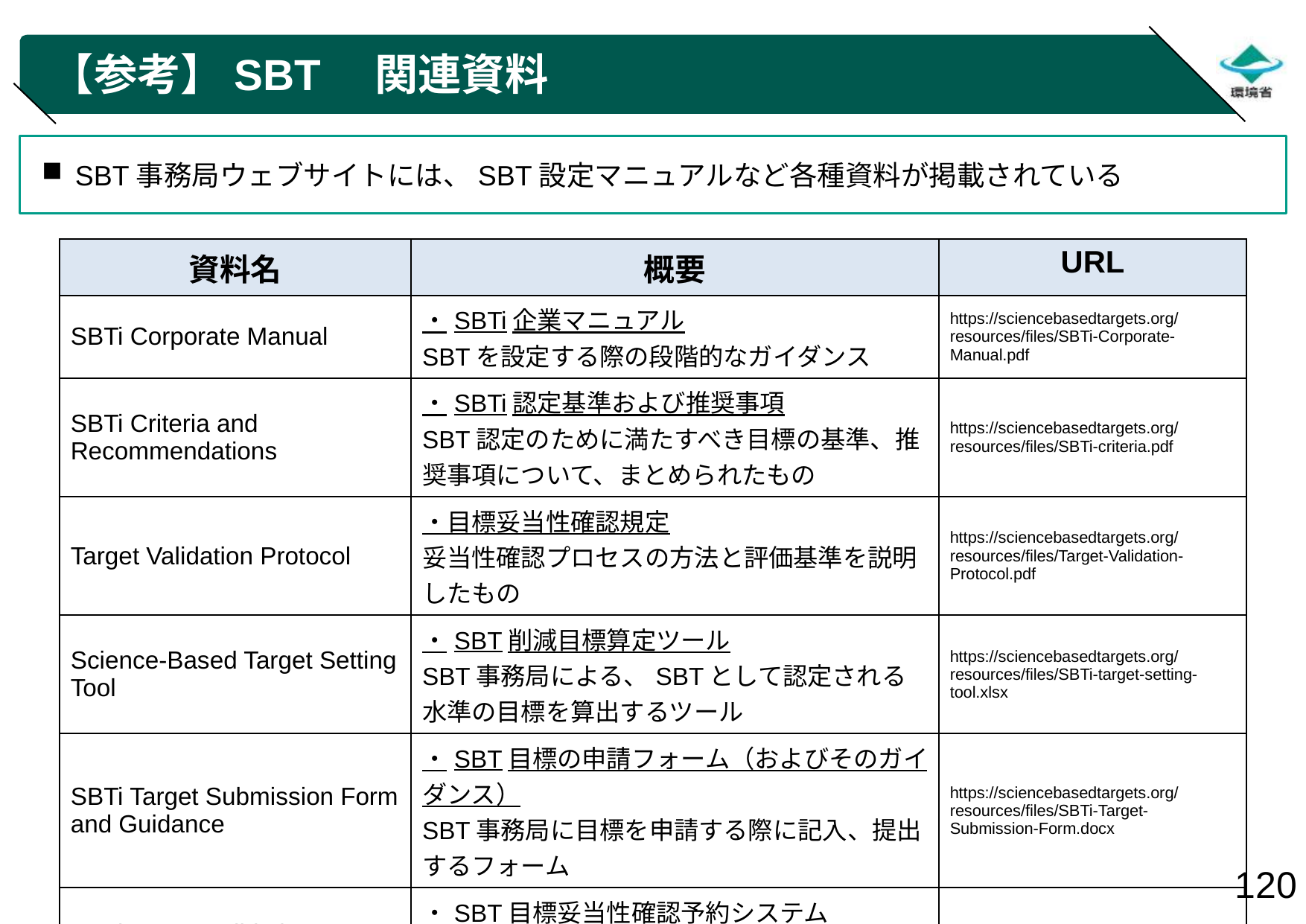

# 【参考】SBT　関連資料
SBT事務局ウェブサイトには、SBT設定マニュアルなど各種資料が掲載されている
| 資料名 | 概要 | URL |
| --- | --- | --- |
| SBTi Corporate Manual | ・SBTi企業マニュアル SBTを設定する際の段階的なガイダンス | https://sciencebasedtargets.org/resources/files/SBTi-Corporate-Manual.pdf |
| SBTi Criteria and Recommendations | ・SBTi認定基準および推奨事項 SBT認定のために満たすべき目標の基準、推奨事項について、まとめられたもの | https://sciencebasedtargets.org/resources/files/SBTi-criteria.pdf |
| Target Validation Protocol | ・目標妥当性確認規定 妥当性確認プロセスの方法と評価基準を説明したもの | https://sciencebasedtargets.org/resources/files/Target-Validation-Protocol.pdf |
| Science-Based Target Setting Tool | ・SBT削減目標算定ツール SBT事務局による、SBTとして認定される水準の目標を算出するツール | https://sciencebasedtargets.org/resources/files/SBTi-target-setting-tool.xlsx |
| SBTi Target Submission Form and Guidance | ・SBT目標の申請フォーム（およびそのガイダンス） SBT事務局に目標を申請する際に記入、提出するフォーム | https://sciencebasedtargets.org/resources/files/SBTi-Target-Submission-Form.docx |
| SBTi Target Validation Booking System | ・SBT目標妥当性確認予約システム SBT事務局に目標の審査を予約する際に記入するフォーム | https://form.jotform.co/targets/target-validation-booking- |